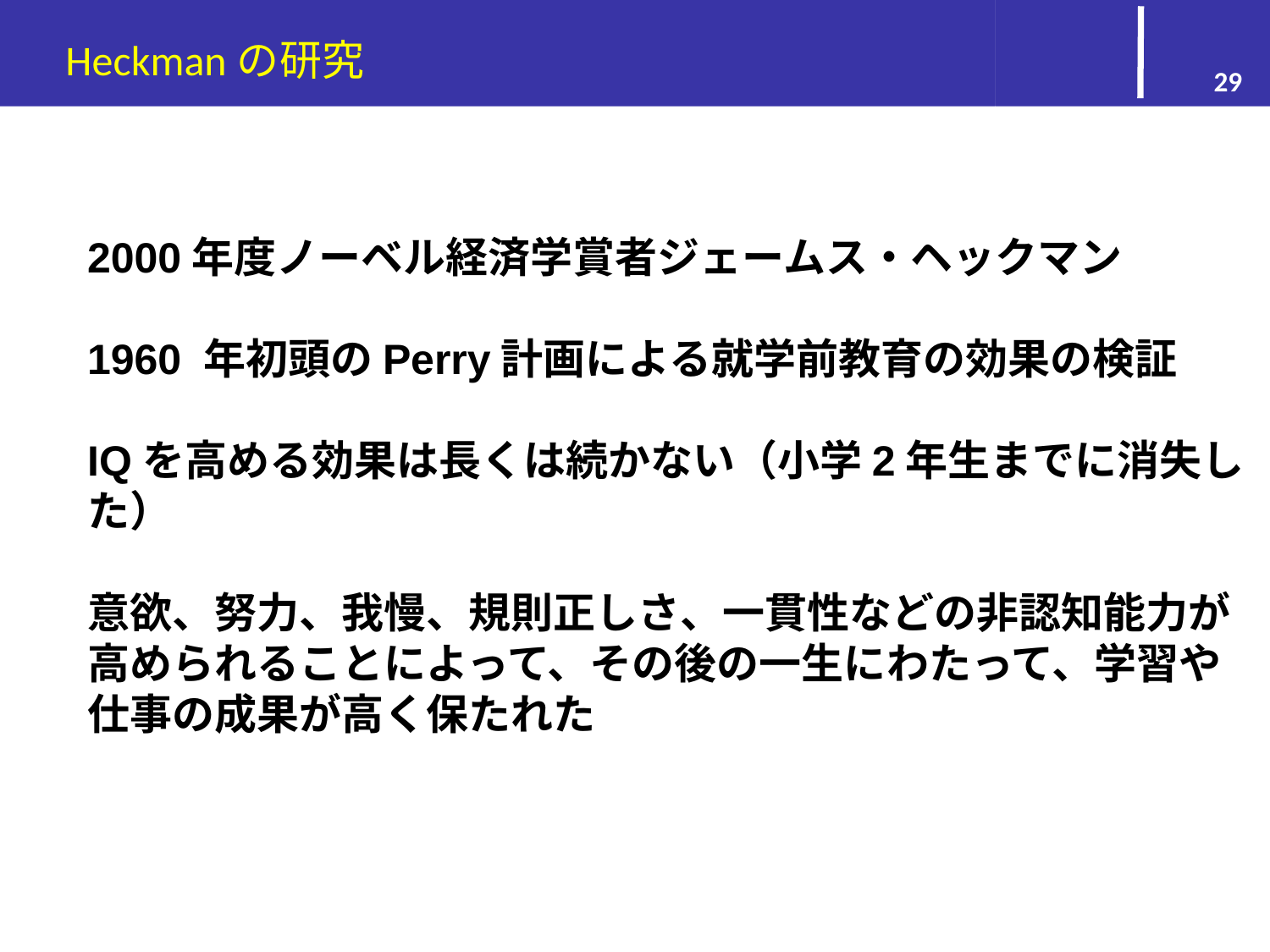

# Heckmanの研究
29

2000年度ノーベル経済学賞者ジェームス・ヘックマン

1960 年初頭のPerry計画による就学前教育の効果の検証

IQを高める効果は長くは続かない（小学2年生までに消失した）

意欲、努力、我慢、規則正しさ、一貫性などの非認知能力が高められることによって、その後の一生にわたって、学習や仕事の成果が高く保たれた